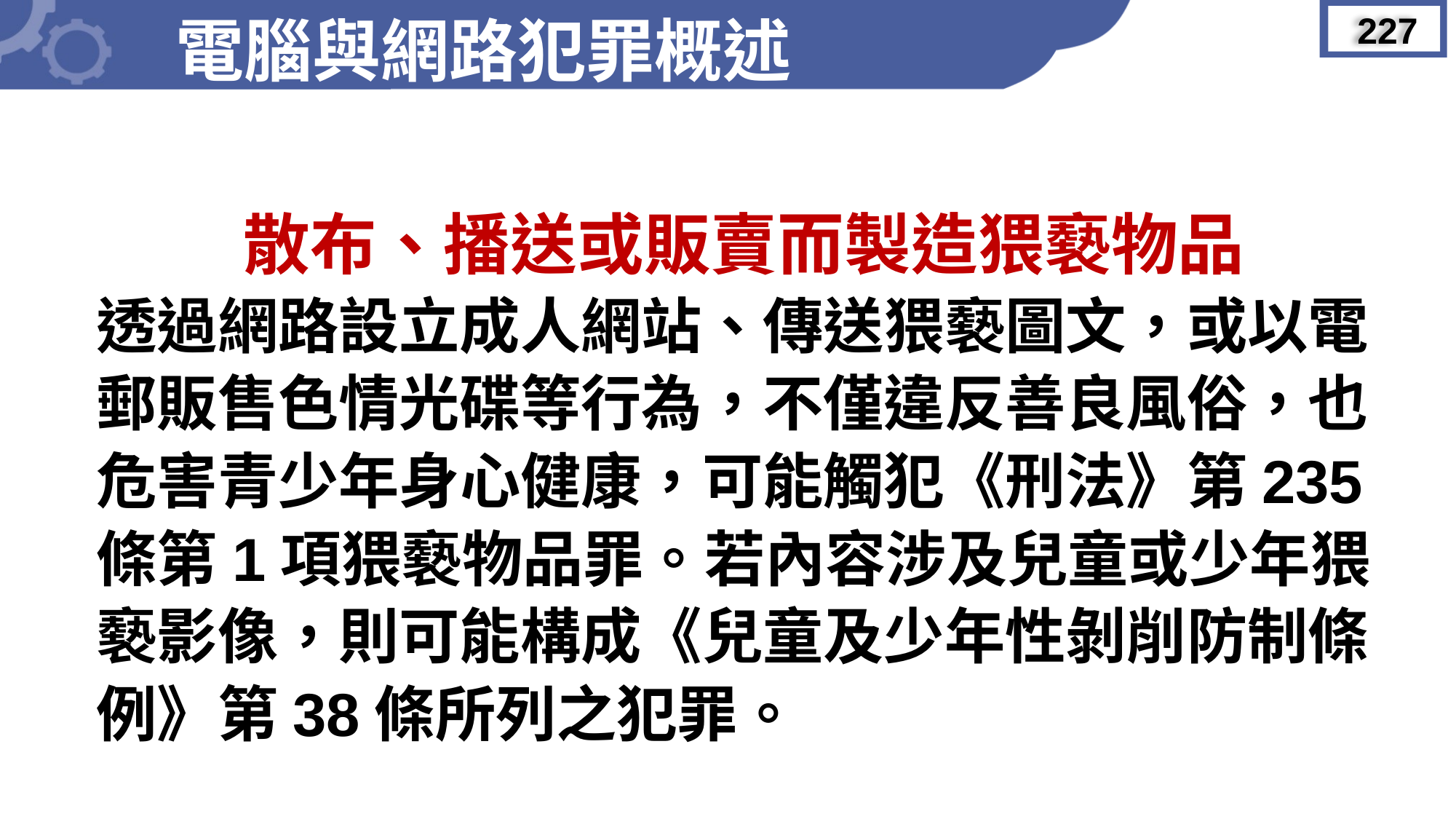

電腦與網路犯罪概述
227
散布、播送或販賣而製造猥褻物品
透過網路設立成人網站、傳送猥褻圖文，或以電
郵販售色情光碟等行為，不僅違反善良風俗，也
危害青少年身心健康，可能觸犯《刑法》第235
條第1項猥褻物品罪。若內容涉及兒童或少年猥
褻影像，則可能構成《兒童及少年性剝削防制條
例》第38條所列之犯罪。